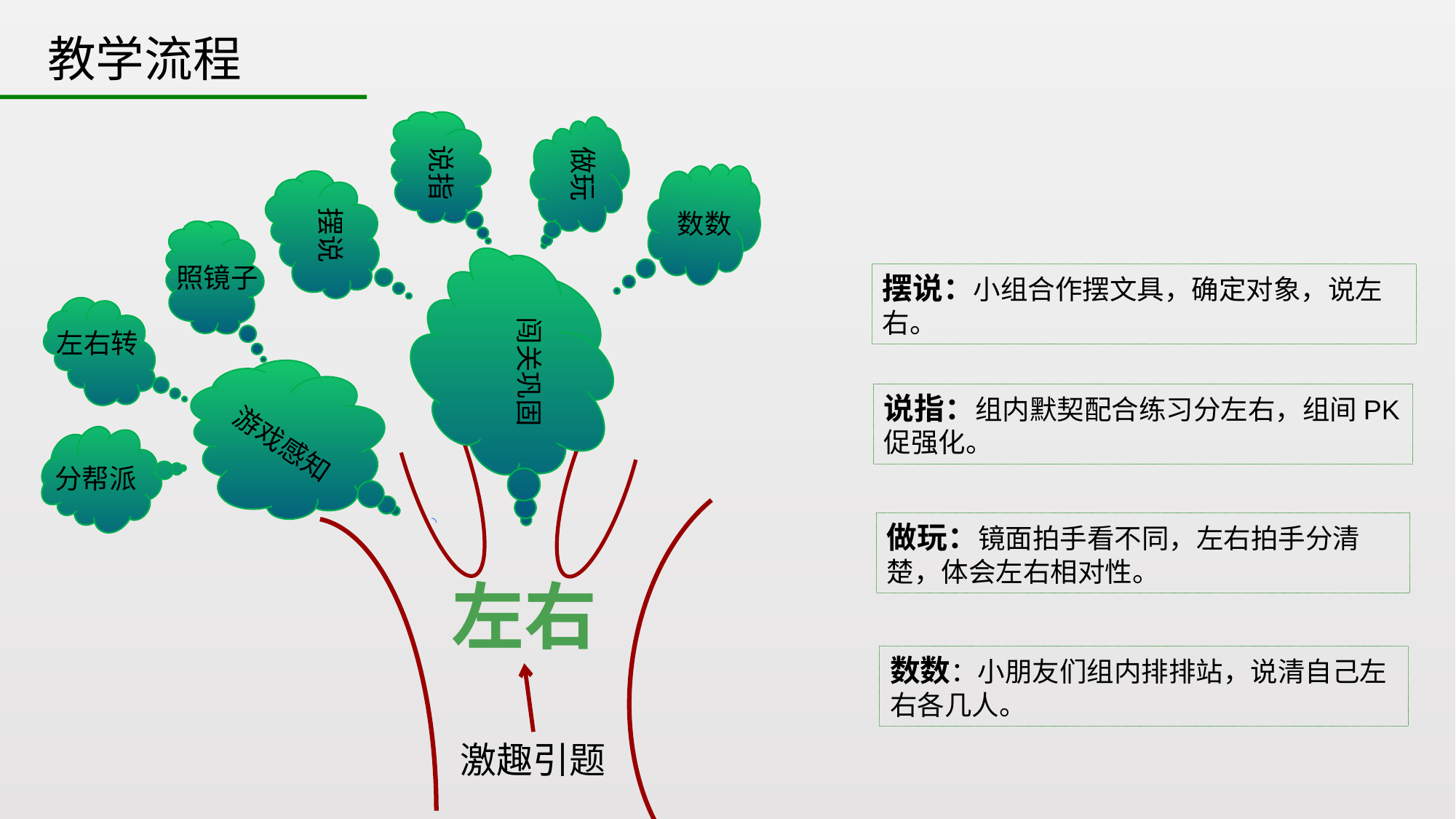

教学流程

说指

做玩

数数

摆说

照镜子
摆说：小组合作摆文具，确定对象，说左右。

闯关巩固

左右转

说指：组内默契配合练习分左右，组间PK促强化。
游戏感知

分帮派

做玩：镜面拍手看不同，左右拍手分清楚，体会左右相对性。

左右
数数：小朋友们组内排排站，说清自己左右各几人。
激趣引题